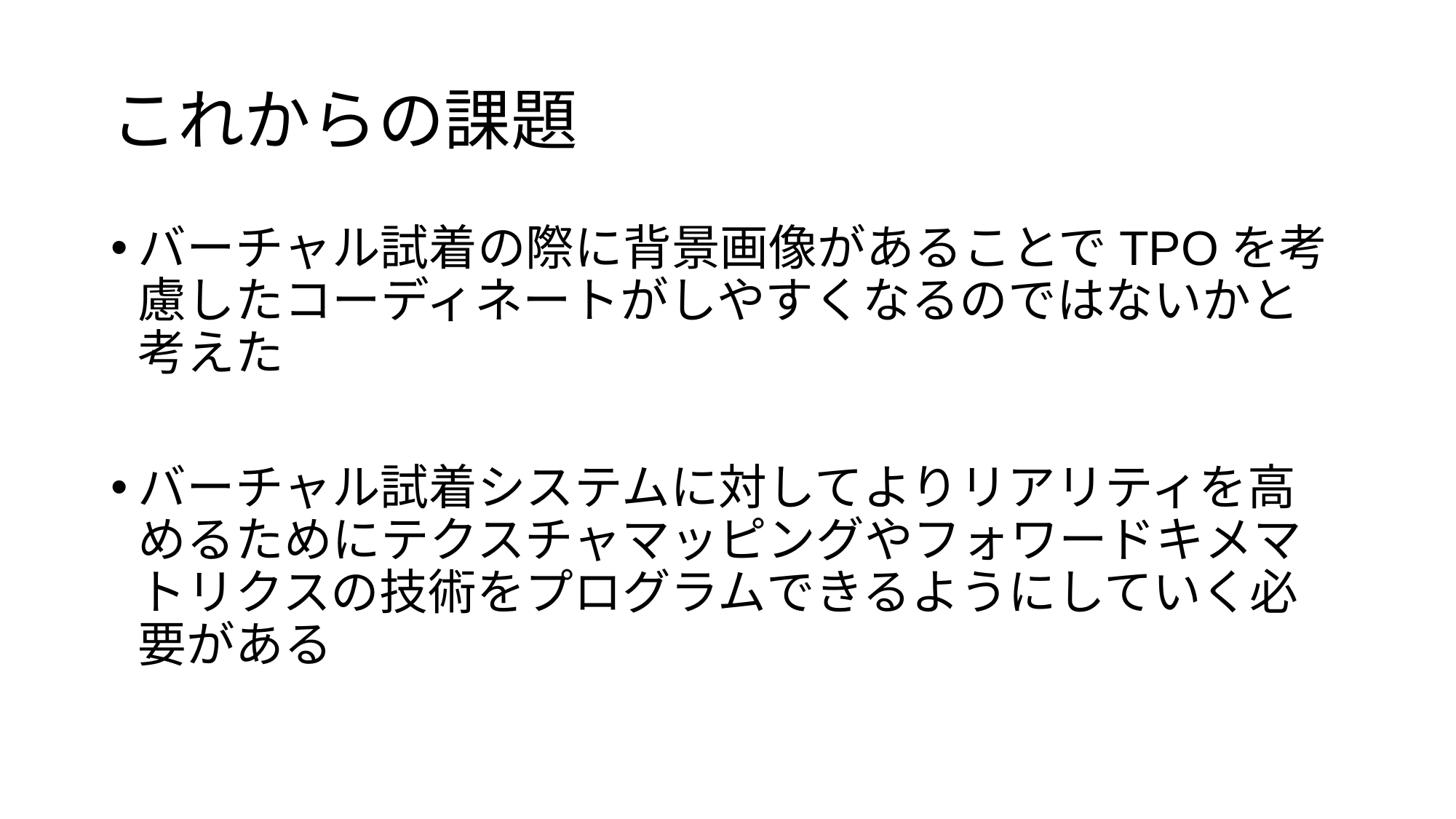

# これからの課題
バーチャル試着の際に背景画像があることでTPOを考慮したコーディネートがしやすくなるのではないかと考えた

バーチャル試着システムに対してよりリアリティを高めるためにテクスチャマッピングやフォワードキメマトリクスの技術をプログラムできるようにしていく必要がある